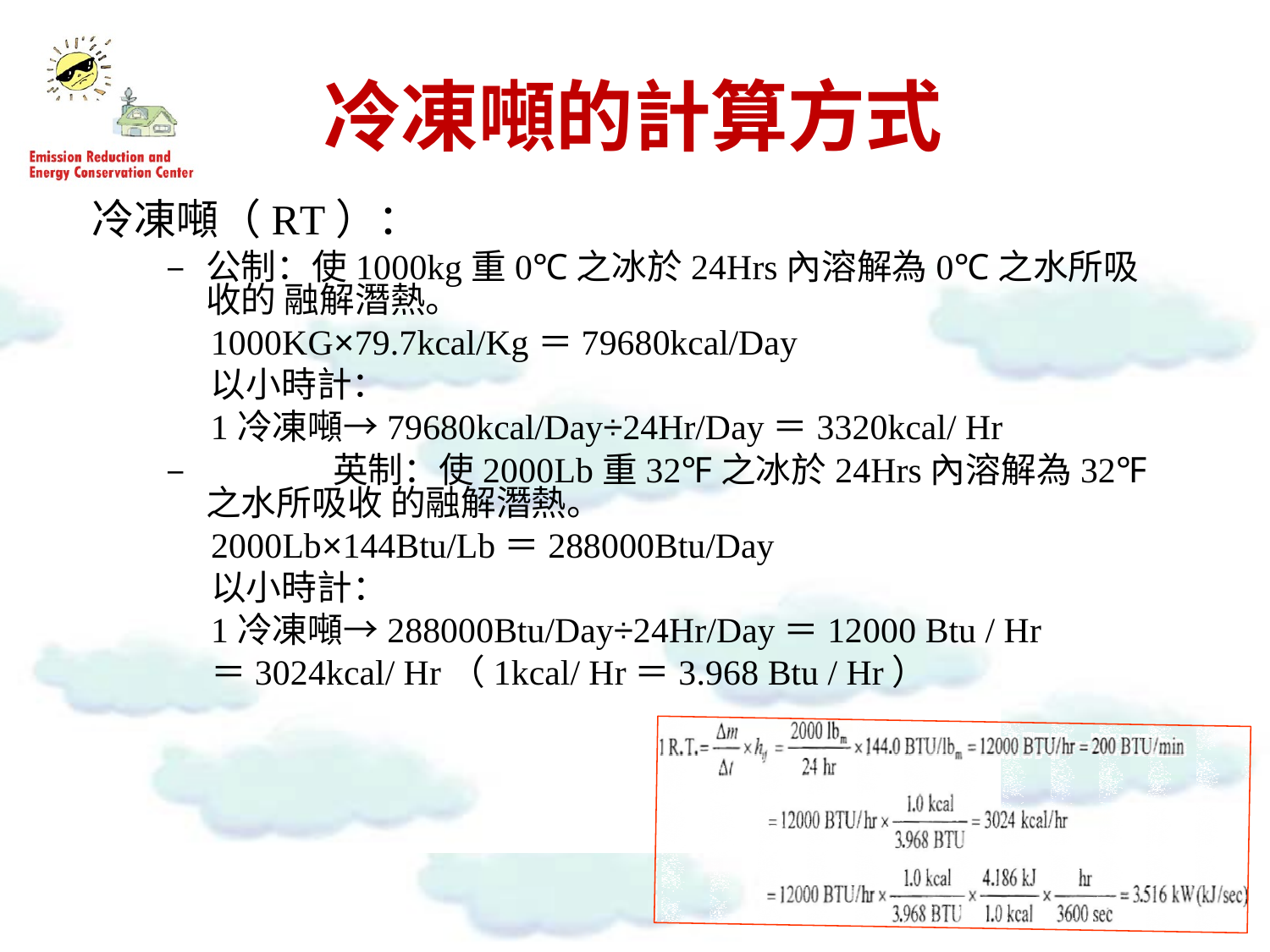

# 冷凍噸的計算方式
冷凍噸（RT）：
–	公制：使1000kg重0℃之冰於24Hrs內溶解為0℃之水所吸收的 融解潛熱。
1000KG×79.7kcal/Kg＝79680kcal/Day
以小時計：
1冷凍噸→79680kcal/Day÷24Hr/Day＝3320kcal/ Hr
–		英制：使2000Lb重32℉之冰於24Hrs內溶解為32℉之水所吸收 的融解潛熱。
2000Lb×144Btu/Lb＝288000Btu/Day
以小時計：
1冷凍噸→288000Btu/Day÷24Hr/Day＝12000 Btu / Hr
＝3024kcal/ Hr（1kcal/ Hr＝3.968 Btu / Hr）